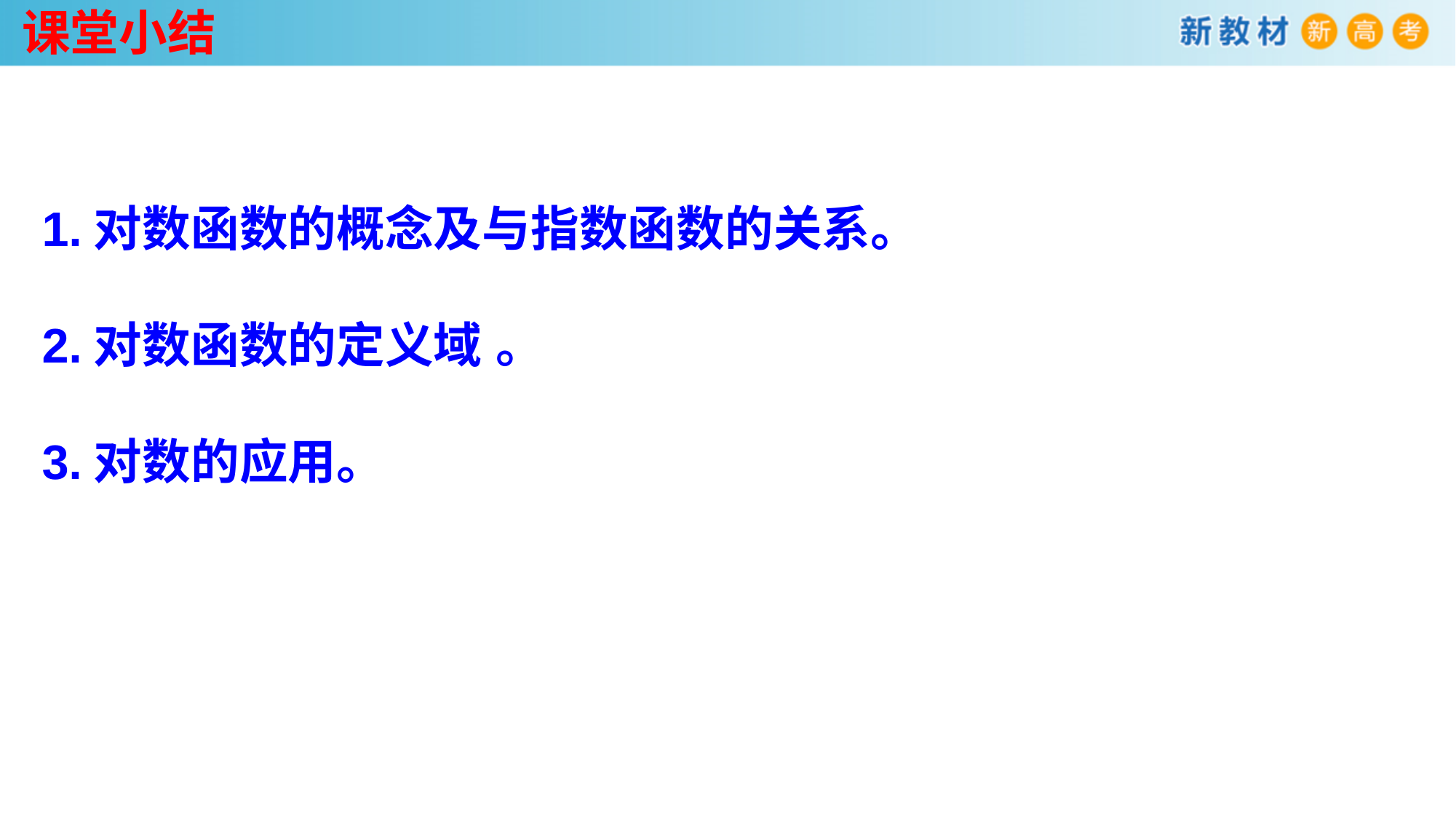

课堂小结
1.对数函数的概念及与指数函数的关系。
2.对数函数的定义域 。
3.对数的应用。